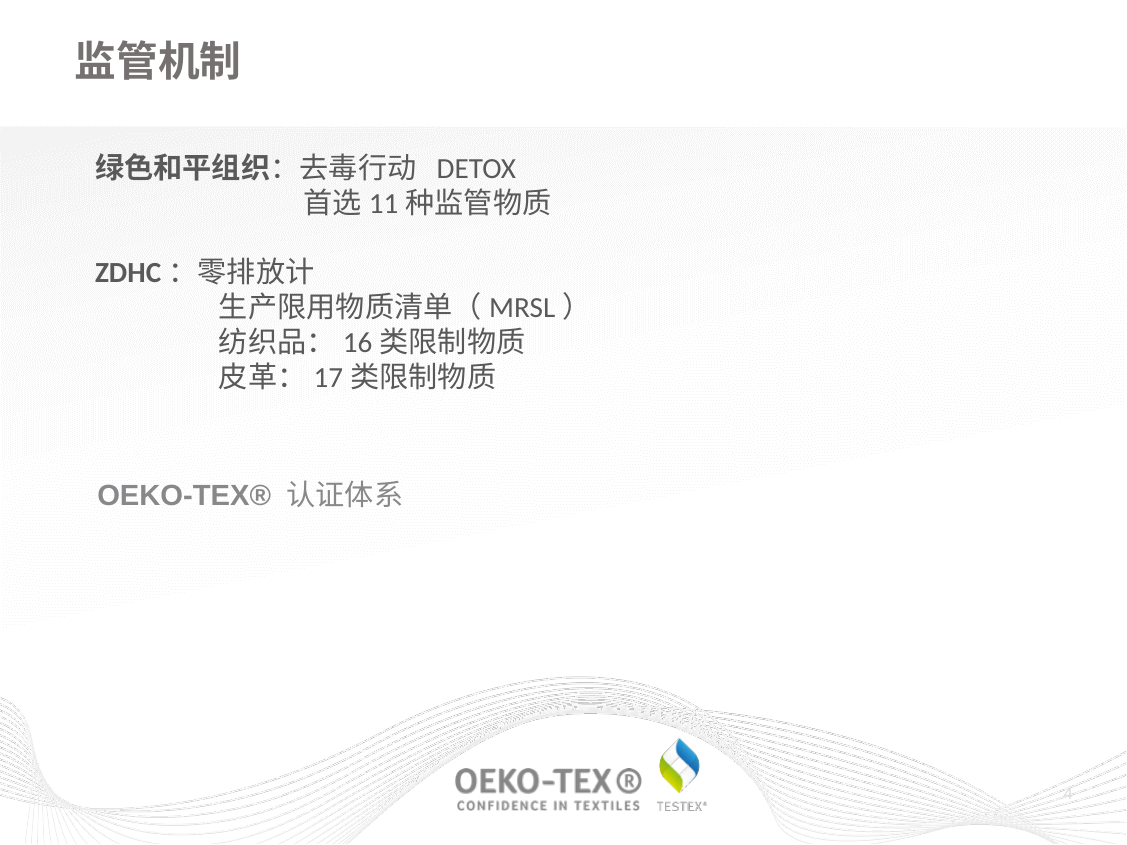

监管机制
绿色和平组织：去毒行动  DETOX
                               首选11种监管物质

ZDHC：零排放计
                  生产限用物质清单（MRSL）
                  纺织品：16类限制物质
                  皮革：17类限制物质

# OEKO-TEX® 认证体系
4